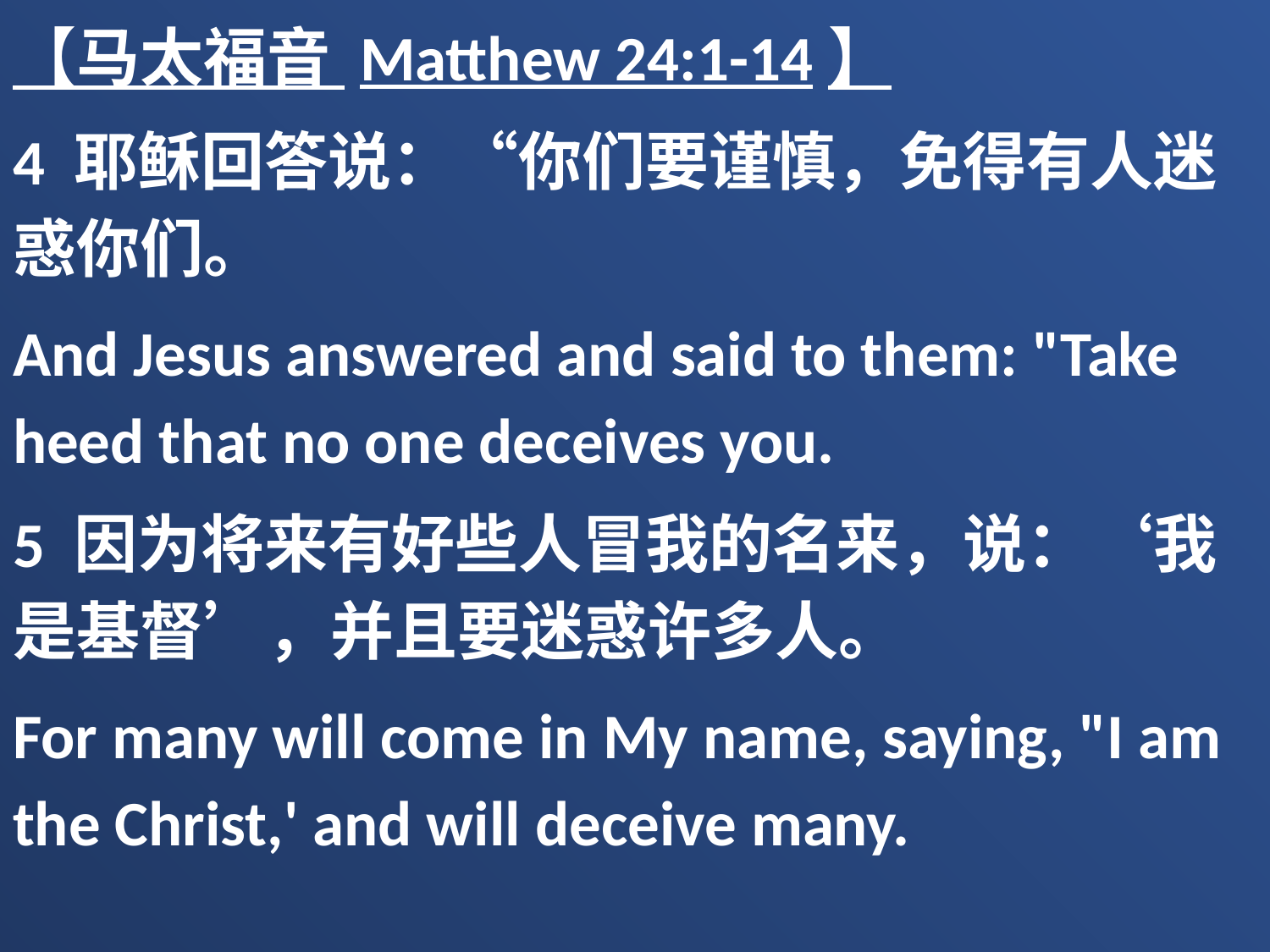

【马太福音 Matthew 24:1-14】
4 耶稣回答说：“你们要谨慎，免得有人迷惑你们。
And Jesus answered and said to them: "Take heed that no one deceives you.
5 因为将来有好些人冒我的名来，说：‘我是基督’，并且要迷惑许多人。
For many will come in My name, saying, "I am the Christ,' and will deceive many.